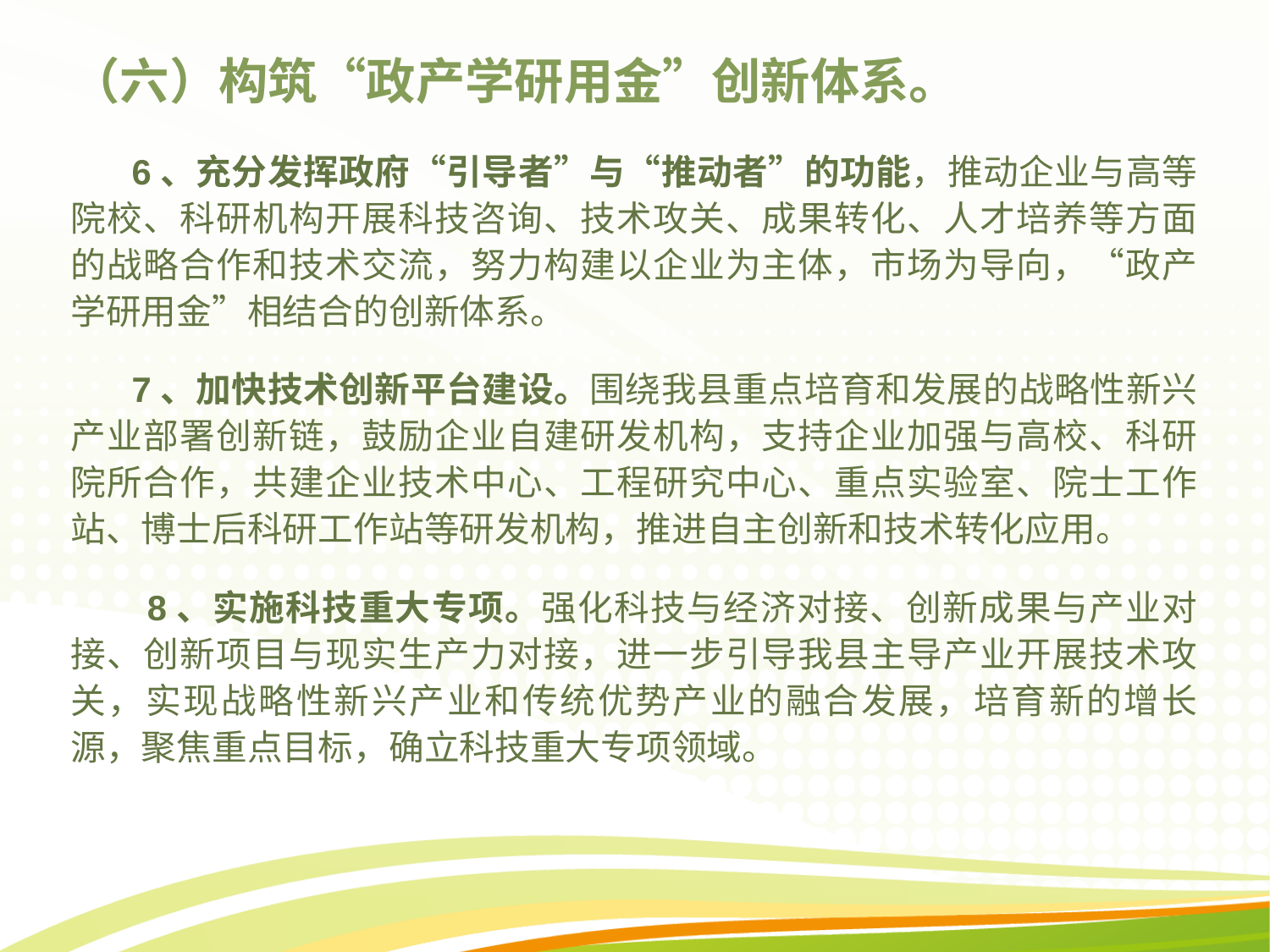

# （六）构筑“政产学研用金”创新体系。
      6、充分发挥政府“引导者”与“推动者”的功能，推动企业与高等院校、科研机构开展科技咨询、技术攻关、成果转化、人才培养等方面的战略合作和技术交流，努力构建以企业为主体，市场为导向，“政产学研用金”相结合的创新体系。
      7、加快技术创新平台建设。围绕我县重点培育和发展的战略性新兴产业部署创新链，鼓励企业自建研发机构，支持企业加强与高校、科研院所合作，共建企业技术中心、工程研究中心、重点实验室、院士工作站、博士后科研工作站等研发机构，推进自主创新和技术转化应用。
       8、实施科技重大专项。强化科技与经济对接、创新成果与产业对接、创新项目与现实生产力对接，进一步引导我县主导产业开展技术攻关，实现战略性新兴产业和传统优势产业的融合发展，培育新的增长源，聚焦重点目标，确立科技重大专项领域。